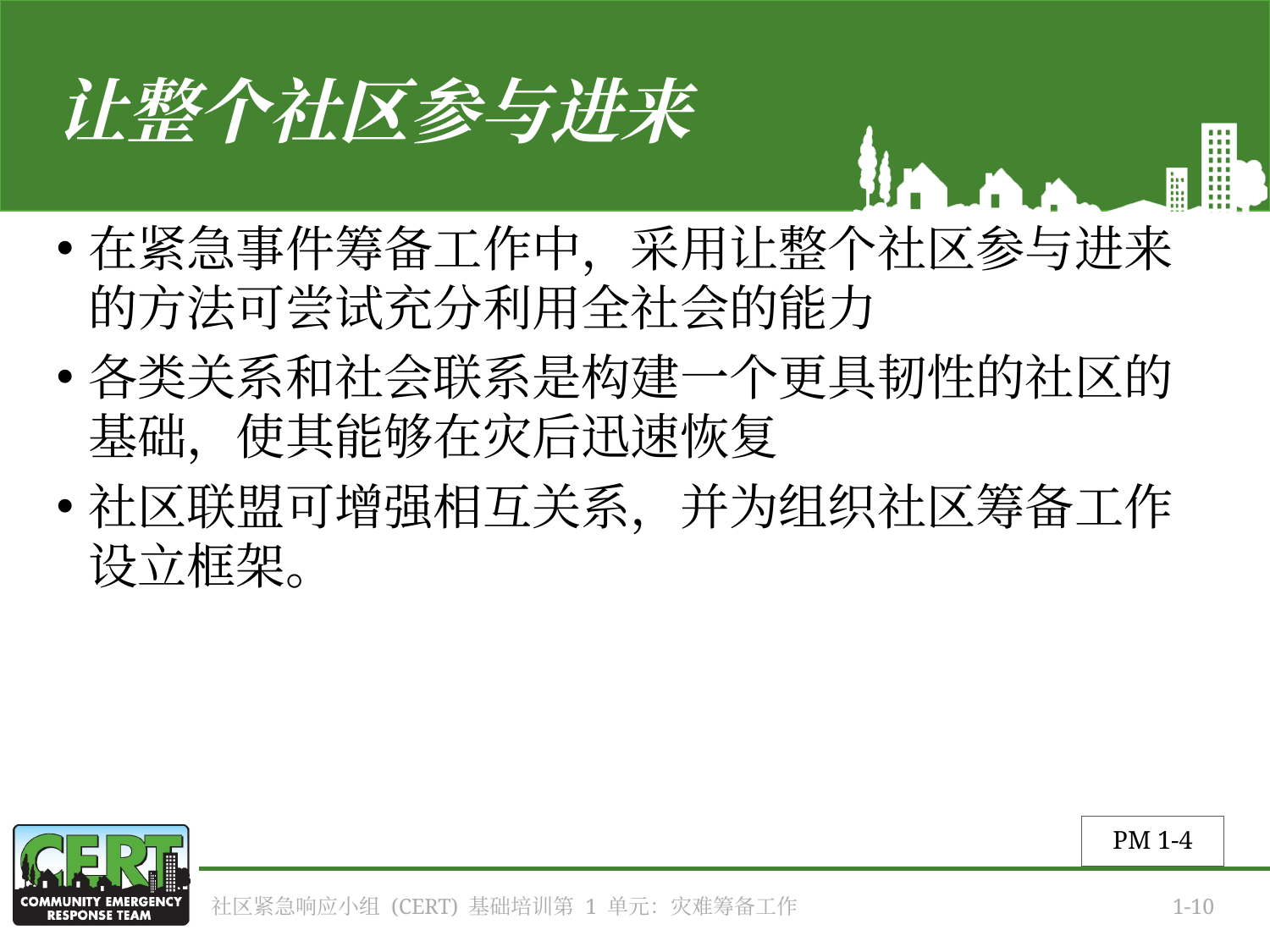

# 让整个社区参与进来
在紧急事件筹备工作中，采用让整个社区参与进来的方法可尝试充分利用全社会的能力
各类关系和社会联系是构建一个更具韧性的社区的基础，使其能够在灾后迅速恢复
社区联盟可增强相互关系，并为组织社区筹备工作设立框架。
PM 1-4
社区紧急响应小组 (CERT) 基础培训第 1 单元：灾难筹备工作
1-10